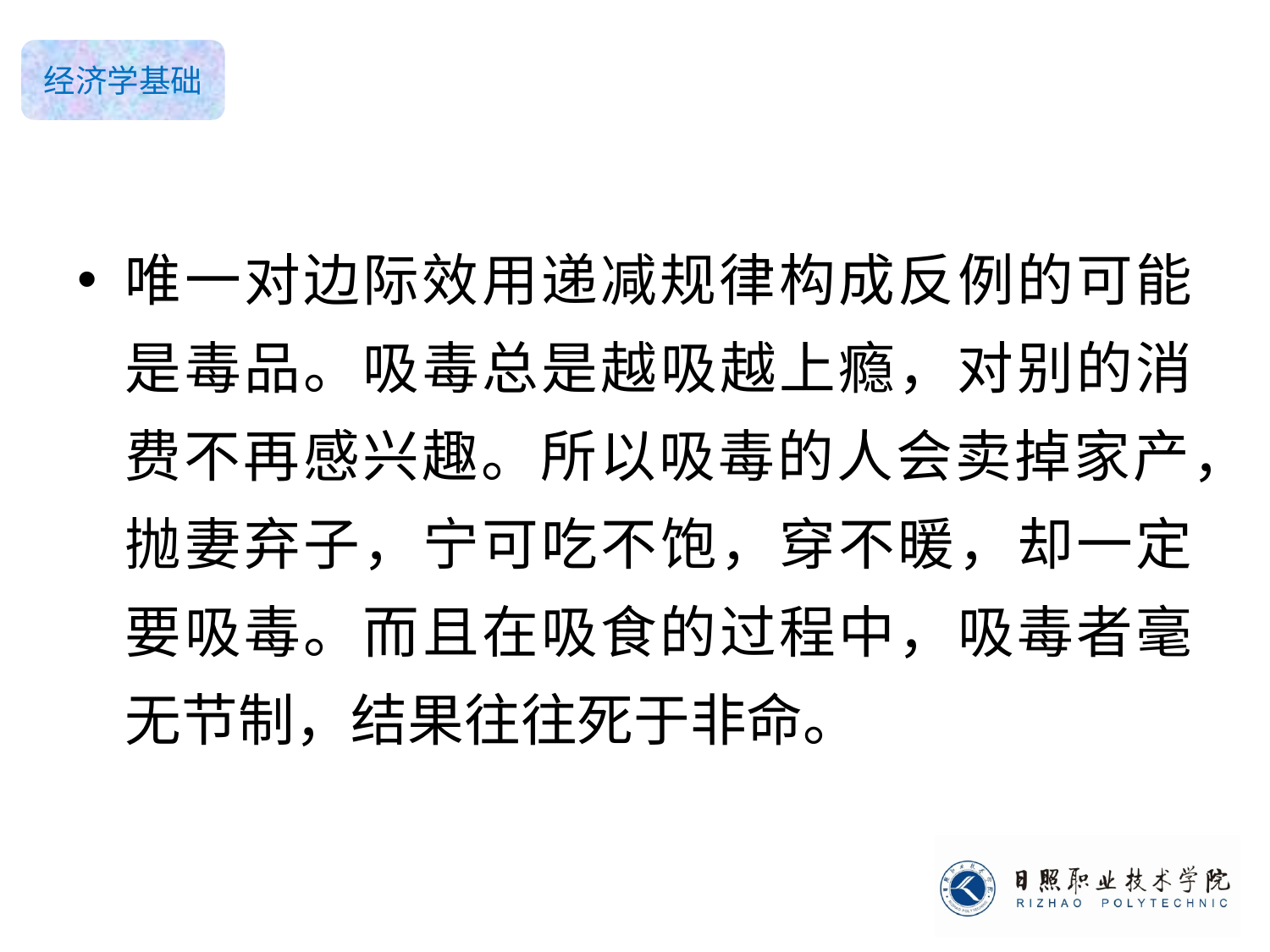

唯一对边际效用递减规律构成反例的可能是毒品。吸毒总是越吸越上瘾，对别的消费不再感兴趣。所以吸毒的人会卖掉家产，抛妻弃子，宁可吃不饱，穿不暖，却一定要吸毒。而且在吸食的过程中，吸毒者毫无节制，结果往往死于非命。